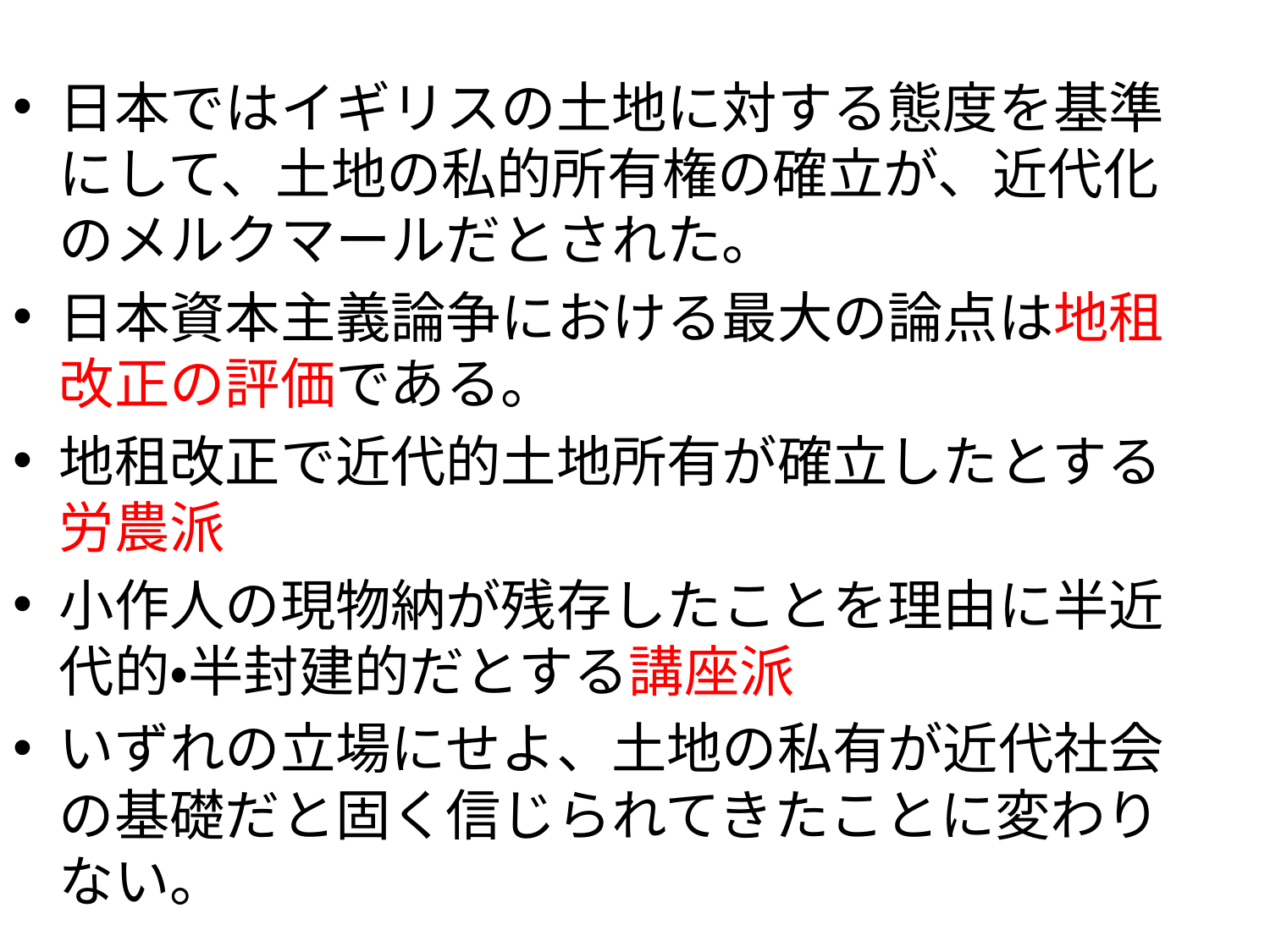

日本ではイギリスの土地に対する態度を基準にして、土地の私的所有権の確立が、近代化のメルクマールだとされた。
日本資本主義論争における最大の論点は地租改正の評価である。
地租改正で近代的土地所有が確立したとする労農派
小作人の現物納が残存したことを理由に半近代的・半封建的だとする講座派
いずれの立場にせよ、土地の私有が近代社会の基礎だと固く信じられてきたことに変わりない。